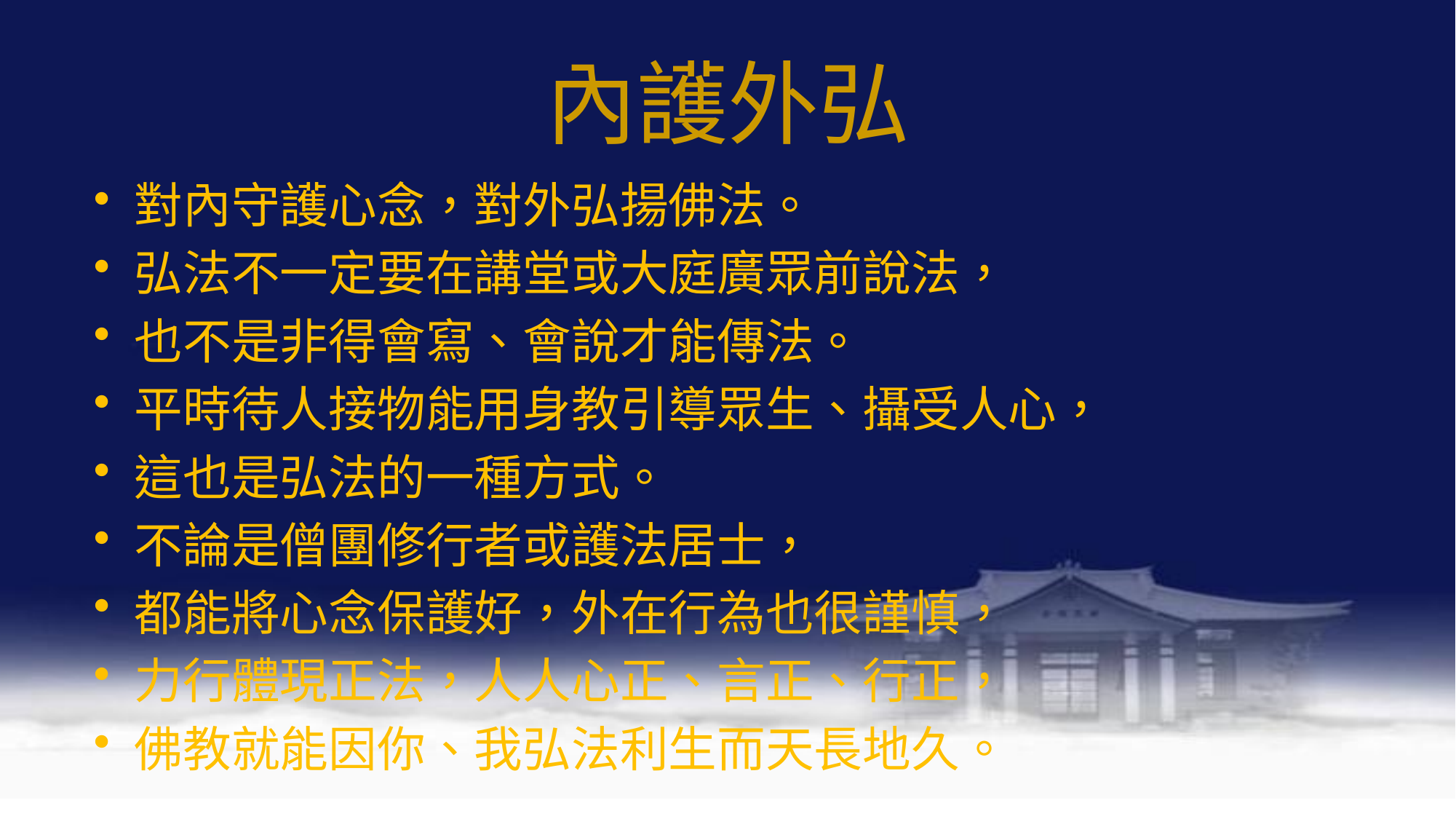

# 內護外弘
對內守護心念，對外弘揚佛法。
弘法不一定要在講堂或大庭廣眾前說法，
也不是非得會寫、會說才能傳法。
平時待人接物能用身教引導眾生、攝受人心，
這也是弘法的一種方式。
不論是僧團修行者或護法居士，
都能將心念保護好，外在行為也很謹慎，
力行體現正法，人人心正、言正、行正，
佛教就能因你、我弘法利生而天長地久。